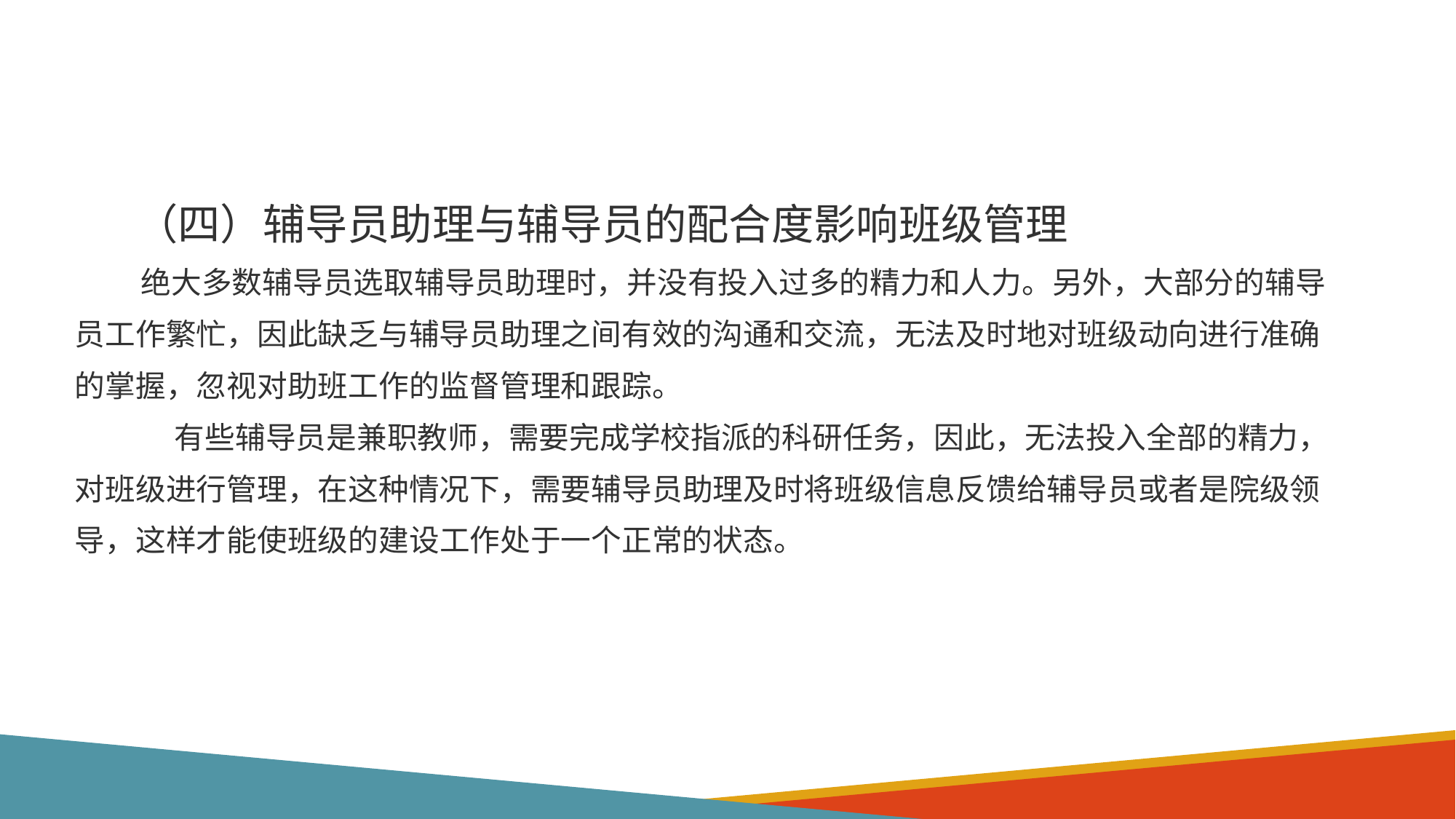

（四）辅导员助理与辅导员的配合度影响班级管理
    绝大多数辅导员选取辅导员助理时，并没有投入过多的精力和人力。另外，大部分的辅导员工作繁忙，因此缺乏与辅导员助理之间有效的沟通和交流，无法及时地对班级动向进行准确的掌握，忽视对助班工作的监督管理和跟踪。         有些辅导员是兼职教师，需要完成学校指派的科研任务，因此，无法投入全部的精力，对班级进行管理，在这种情况下，需要辅导员助理及时将班级信息反馈给辅导员或者是院级领导，这样才能使班级的建设工作处于一个正常的状态。